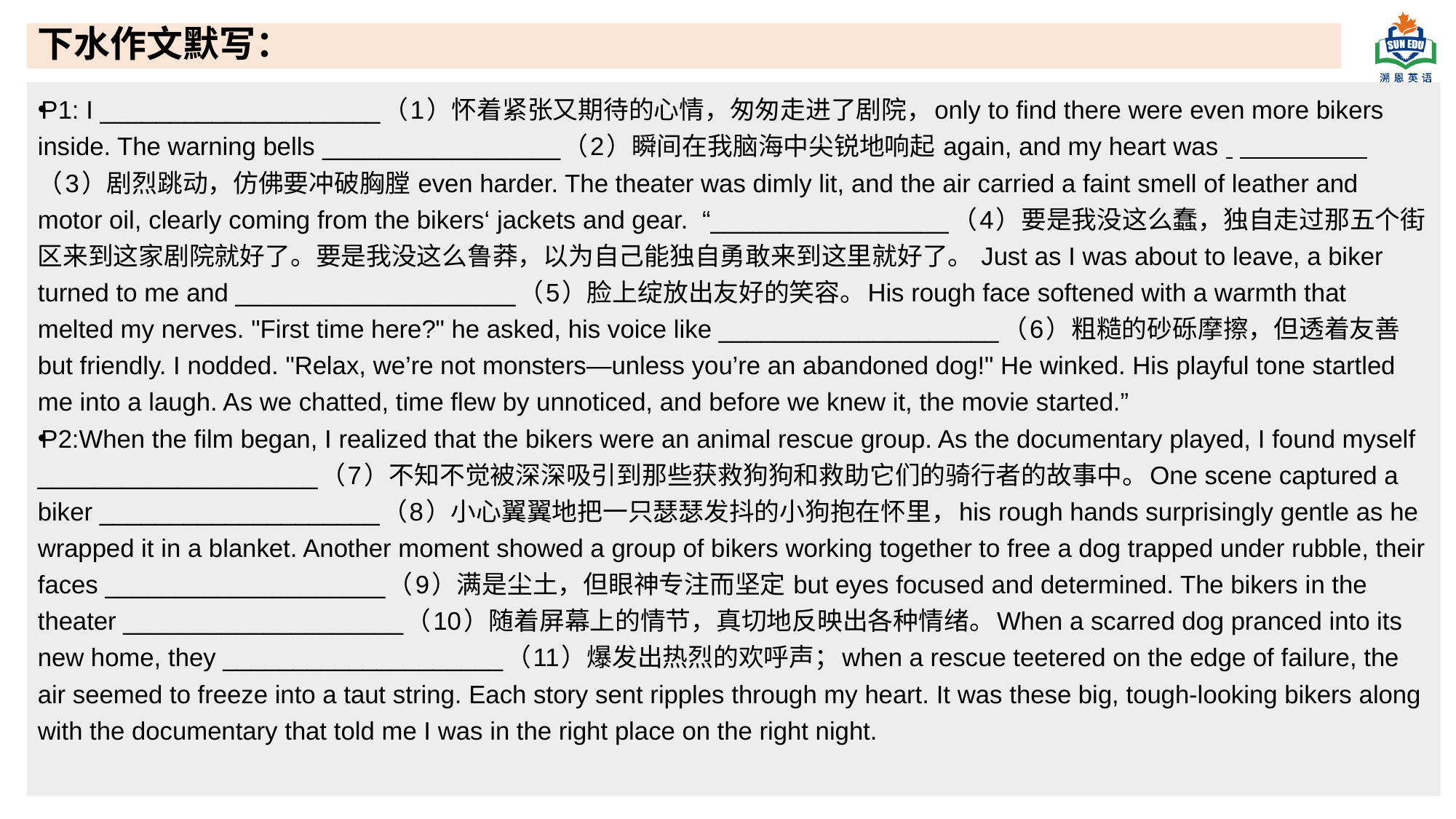

# 下水作文默写：
P1: I ____________________（1）怀着紧张又期待的心情，匆匆走进了剧院，only to find there were even more bikers inside. The warning bells _________________（2）瞬间在我脑海中尖锐地响起 again, and my heart was                      （3）剧烈跳动，仿佛要冲破胸膛 even harder. The theater was dimly lit, and the air carried a faint smell of leather and motor oil, clearly coming from the bikers‘ jackets and gear.  “_________________（4）要是我没这么蠢，独自走过那五个街区来到这家剧院就好了。要是我没这么鲁莽，以为自己能独自勇敢来到这里就好了。 Just as I was about to leave, a biker turned to me and ____________________（5）脸上绽放出友好的笑容。His rough face softened with a warmth that melted my nerves. "First time here?" he asked, his voice like ____________________（6）粗糙的砂砾摩擦，但透着友善 but friendly. I nodded. "Relax, we’re not monsters—unless you’re an abandoned dog!" He winked. His playful tone startled me into a laugh. As we chatted, time flew by unnoticed, and before we knew it, the movie started.”
P2:When the film began, I realized that the bikers were an animal rescue group. As the documentary played, I found myself ____________________（7）不知不觉被深深吸引到那些获救狗狗和救助它们的骑行者的故事中。One scene captured a biker ____________________（8）小心翼翼地把一只瑟瑟发抖的小狗抱在怀里，his rough hands surprisingly gentle as he wrapped it in a blanket. Another moment showed a group of bikers working together to free a dog trapped under rubble, their faces ____________________（9）满是尘土，但眼神专注而坚定 but eyes focused and determined. The bikers in the theater ____________________（10）随着屏幕上的情节，真切地反映出各种情绪。When a scarred dog pranced into its new home, they ____________________（11）爆发出热烈的欢呼声；when a rescue teetered on the edge of failure, the air seemed to freeze into a taut string. Each story sent ripples through my heart. It was these big, tough-looking bikers along with the documentary that told me I was in the right place on the right night.